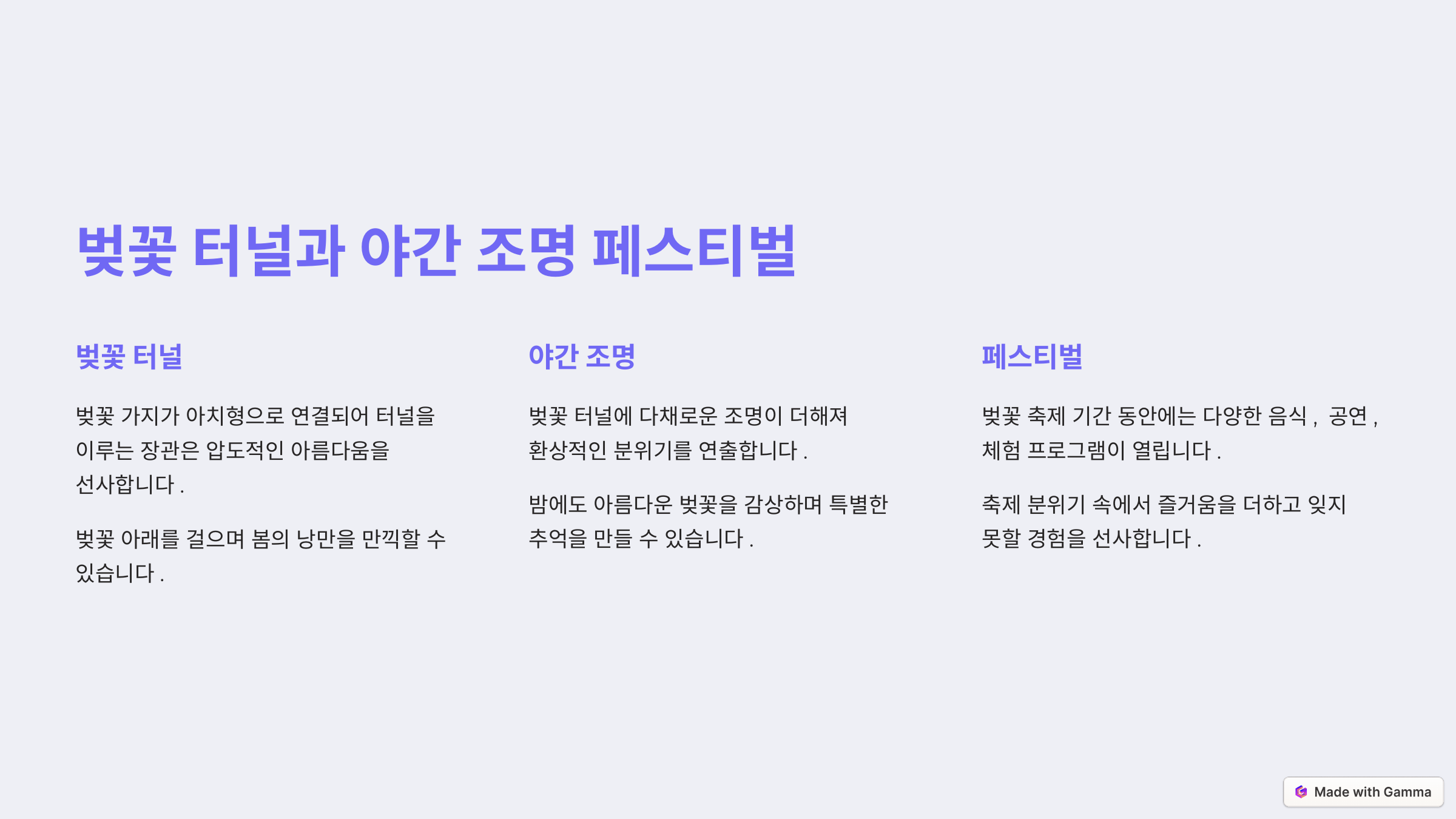

벚꽃 터널과 야간 조명 페스티벌
벚꽃 터널
야간 조명
페스티벌
벚꽃 가지가 아치형으로 연결되어 터널을 이루는 장관은 압도적인 아름다움을 선사합니다.
벚꽃 터널에 다채로운 조명이 더해져 환상적인 분위기를 연출합니다.
벚꽃 축제 기간 동안에는 다양한 음식, 공연, 체험 프로그램이 열립니다.
밤에도 아름다운 벚꽃을 감상하며 특별한 추억을 만들 수 있습니다.
축제 분위기 속에서 즐거움을 더하고 잊지 못할 경험을 선사합니다.
벚꽃 아래를 걸으며 봄의 낭만을 만끽할 수 있습니다.